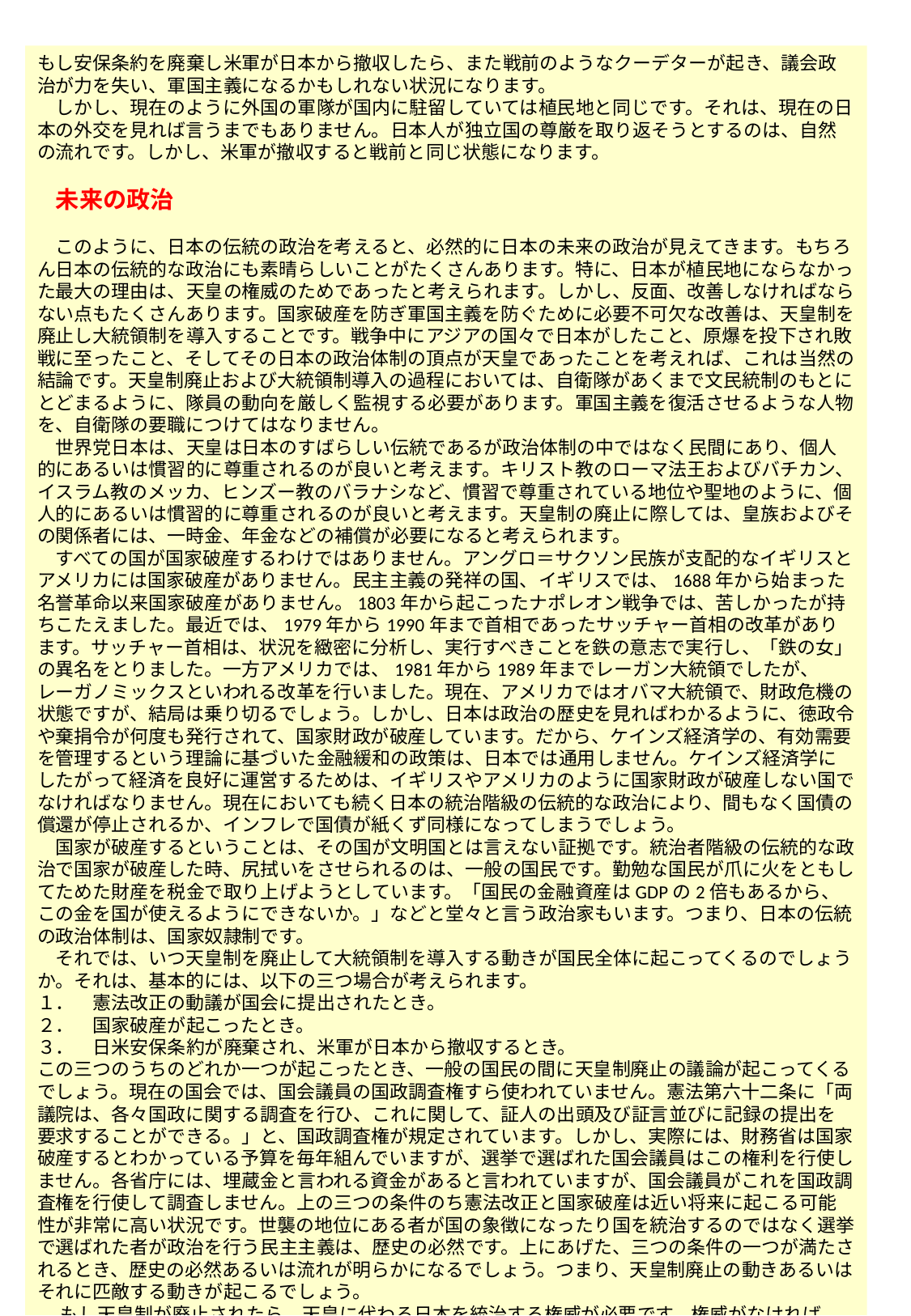

もし安保条約を廃棄し米軍が日本から撤収したら、また戦前のようなクーデターが起き、議会政治が力を失い、軍国主義になるかもしれない状況になります。
　しかし、現在のように外国の軍隊が国内に駐留していては植民地と同じです。それは、現在の日本の外交を見れば言うまでもありません。日本人が独立国の尊厳を取り返そうとするのは、自然の流れです。しかし、米軍が撤収すると戦前と同じ状態になります。

　未来の政治

　このように、日本の伝統の政治を考えると、必然的に日本の未来の政治が見えてきます。もちろん日本の伝統的な政治にも素晴らしいことがたくさんあります。特に、日本が植民地にならなかった最大の理由は、天皇の権威のためであったと考えられます。しかし、反面、改善しなければならない点もたくさんあります。国家破産を防ぎ軍国主義を防ぐために必要不可欠な改善は、天皇制を廃止し大統領制を導入することです。戦争中にアジアの国々で日本がしたこと、原爆を投下され敗戦に至ったこと、そしてその日本の政治体制の頂点が天皇であったことを考えれば、これは当然の結論です。天皇制廃止および大統領制導入の過程においては、自衛隊があくまで文民統制のもとにとどまるように、隊員の動向を厳しく監視する必要があります。軍国主義を復活させるような人物を、自衛隊の要職につけてはなりません。
　世界党日本は、天皇は日本のすばらしい伝統であるが政治体制の中ではなく民間にあり、個人的にあるいは慣習的に尊重されるのが良いと考えます。キリスト教のローマ法王およびバチカン、イスラム教のメッカ、ヒンズー教のバラナシなど、慣習で尊重されている地位や聖地のように、個人的にあるいは慣習的に尊重されるのが良いと考えます。天皇制の廃止に際しては、皇族およびその関係者には、一時金、年金などの補償が必要になると考えられます。
　すべての国が国家破産するわけではありません。アングロ＝サクソン民族が支配的なイギリスとアメリカには国家破産がありません。民主主義の発祥の国、イギリスでは、1688年から始まった名誉革命以来国家破産がありません。1803年から起こったナポレオン戦争では、苦しかったが持ちこたえました。最近では、1979年から1990年まで首相であったサッチャー首相の改革があります。サッチャー首相は、状況を緻密に分析し、実行すべきことを鉄の意志で実行し、「鉄の女」の異名をとりました。一方アメリカでは、1981年から1989年までレーガン大統領でしたが、レーガノミックスといわれる改革を行いました。現在、アメリカではオバマ大統領で、財政危機の状態ですが、結局は乗り切るでしょう。しかし、日本は政治の歴史を見ればわかるように、徳政令や棄捐令が何度も発行されて、国家財政が破産しています。だから、ケインズ経済学の、有効需要を管理するという理論に基づいた金融緩和の政策は、日本では通用しません。ケインズ経済学にしたがって経済を良好に運営するためは、イギリスやアメリカのように国家財政が破産しない国でなければなりません。現在においても続く日本の統治階級の伝統的な政治により、間もなく国債の償還が停止されるか、インフレで国債が紙くず同様になってしまうでしょう。
　国家が破産するということは、その国が文明国とは言えない証拠です。統治者階級の伝統的な政治で国家が破産した時、尻拭いをさせられるのは、一般の国民です。勤勉な国民が爪に火をともしてためた財産を税金で取り上げようとしています。「国民の金融資産はGDPの2倍もあるから、この金を国が使えるようにできないか。」などと堂々と言う政治家もいます。つまり、日本の伝統の政治体制は、国家奴隷制です。
　それでは、いつ天皇制を廃止して大統領制を導入する動きが国民全体に起こってくるのでしょうか。それは、基本的には、以下の三つ場合が考えられます。
１．　憲法改正の動議が国会に提出されたとき。
２．　国家破産が起こったとき。
３．　日米安保条約が廃棄され、米軍が日本から撤収するとき。
この三つのうちのどれか一つが起こったとき、一般の国民の間に天皇制廃止の議論が起こってくるでしょう。現在の国会では、国会議員の国政調査権すら使われていません。憲法第六十二条に「両議院は、各々国政に関する調査を行ひ、これに関して、証人の出頭及び証言並びに記録の提出を要求することができる。」と、国政調査権が規定されています。しかし、実際には、財務省は国家破産するとわかっている予算を毎年組んでいますが、選挙で選ばれた国会議員はこの権利を行使しません。各省庁には、埋蔵金と言われる資金があると言われていますが、国会議員がこれを国政調査権を行使して調査しません。上の三つの条件のち憲法改正と国家破産は近い将来に起こる可能性が非常に高い状況です。世襲の地位にある者が国の象徴になったり国を統治するのではなく選挙で選ばれた者が政治を行う民主主義は、歴史の必然です。上にあげた、三つの条件の一つが満たされるとき、歴史の必然あるいは流れが明らかになるでしょう。つまり、天皇制廃止の動きあるいはそれに匹敵する動きが起こるでしょう。
　 もし天皇制が廃止されたら、天皇に代わる日本を統治する権威が必要です。権威がなければ、
4